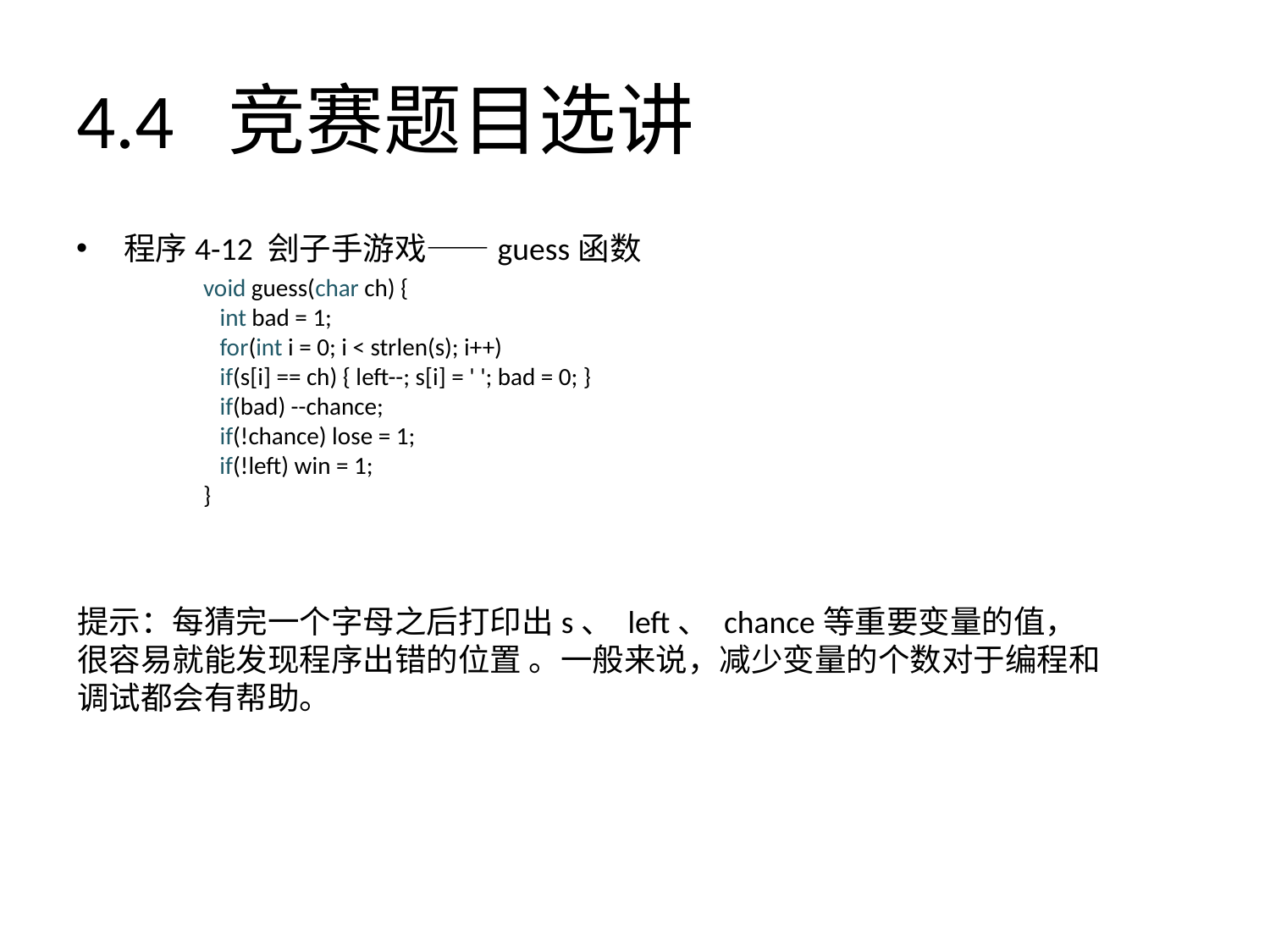

# 4.4  竞赛题目选讲
程序4-12 刽子手游戏——guess函数
	void guess(char ch) {
	   int bad = 1;
	   for(int i = 0; i < strlen(s); i++)
	   if(s[i] == ch) { left--; s[i] = ' '; bad = 0; }
	   if(bad) --chance;
	   if(!chance) lose = 1;
	   if(!left) win = 1;
	}
提示：每猜完一个字母之后打印出s、 left、 chance等重要变量的值，很容易就能发现程序出错的位置 。一般来说，减少变量的个数对于编程和调试都会有帮助。